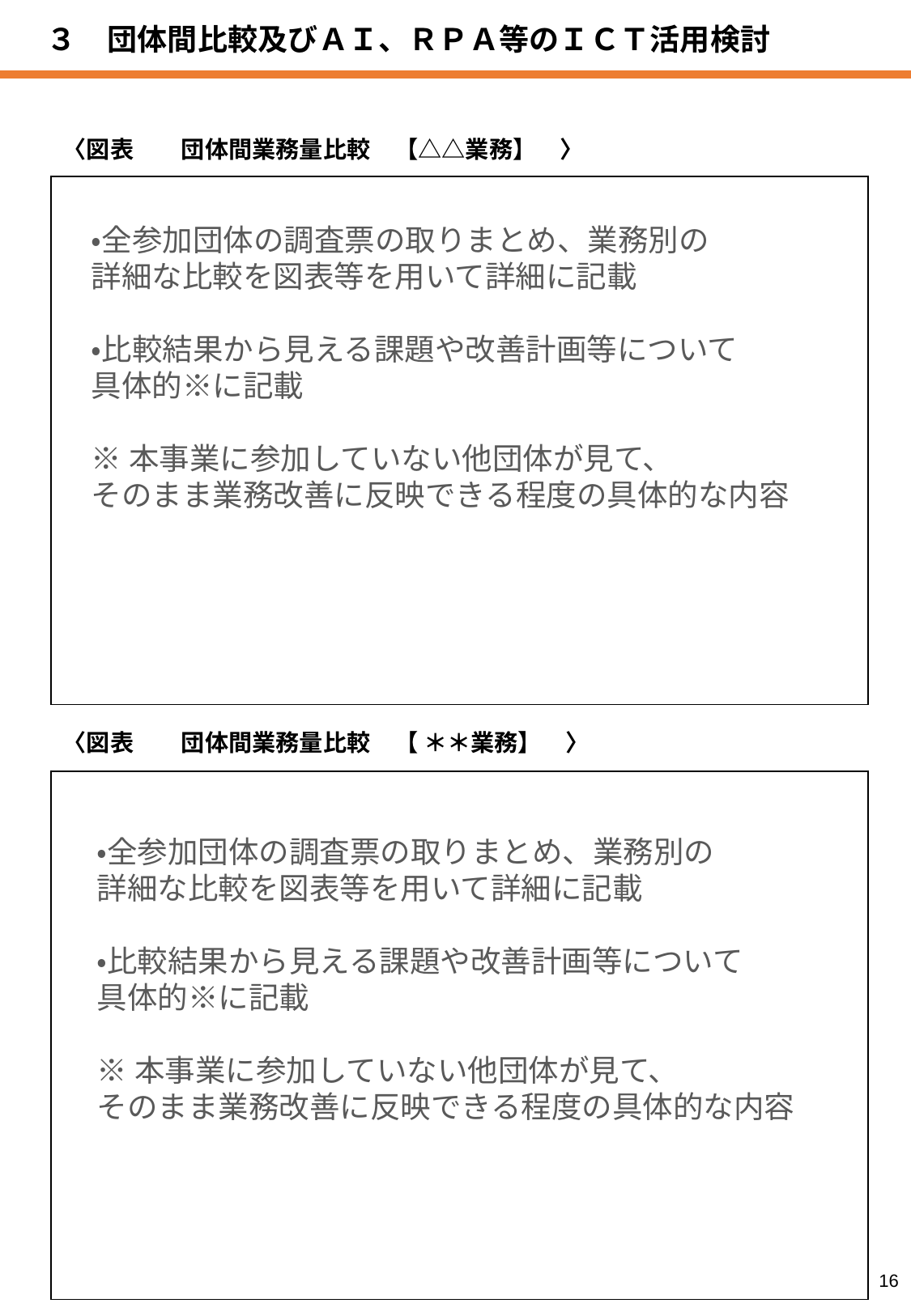

３　団体間比較及びＡＩ、ＲＰＡ等のＩＣＴ活用検討
〈図表　　団体間業務量比較　【△△業務】　〉
|  |
| --- |
・全参加団体の調査票の取りまとめ、業務別の
詳細な比較を図表等を用いて詳細に記載

・比較結果から見える課題や改善計画等について
具体的※に記載

※本事業に参加していない他団体が見て、
そのまま業務改善に反映できる程度の具体的な内容

〈図表　　団体間業務量比較　【 ＊＊業務】　〉
|  |
| --- |
・全参加団体の調査票の取りまとめ、業務別の
詳細な比較を図表等を用いて詳細に記載

・比較結果から見える課題や改善計画等について
具体的※に記載

※本事業に参加していない他団体が見て、
そのまま業務改善に反映できる程度の具体的な内容

16